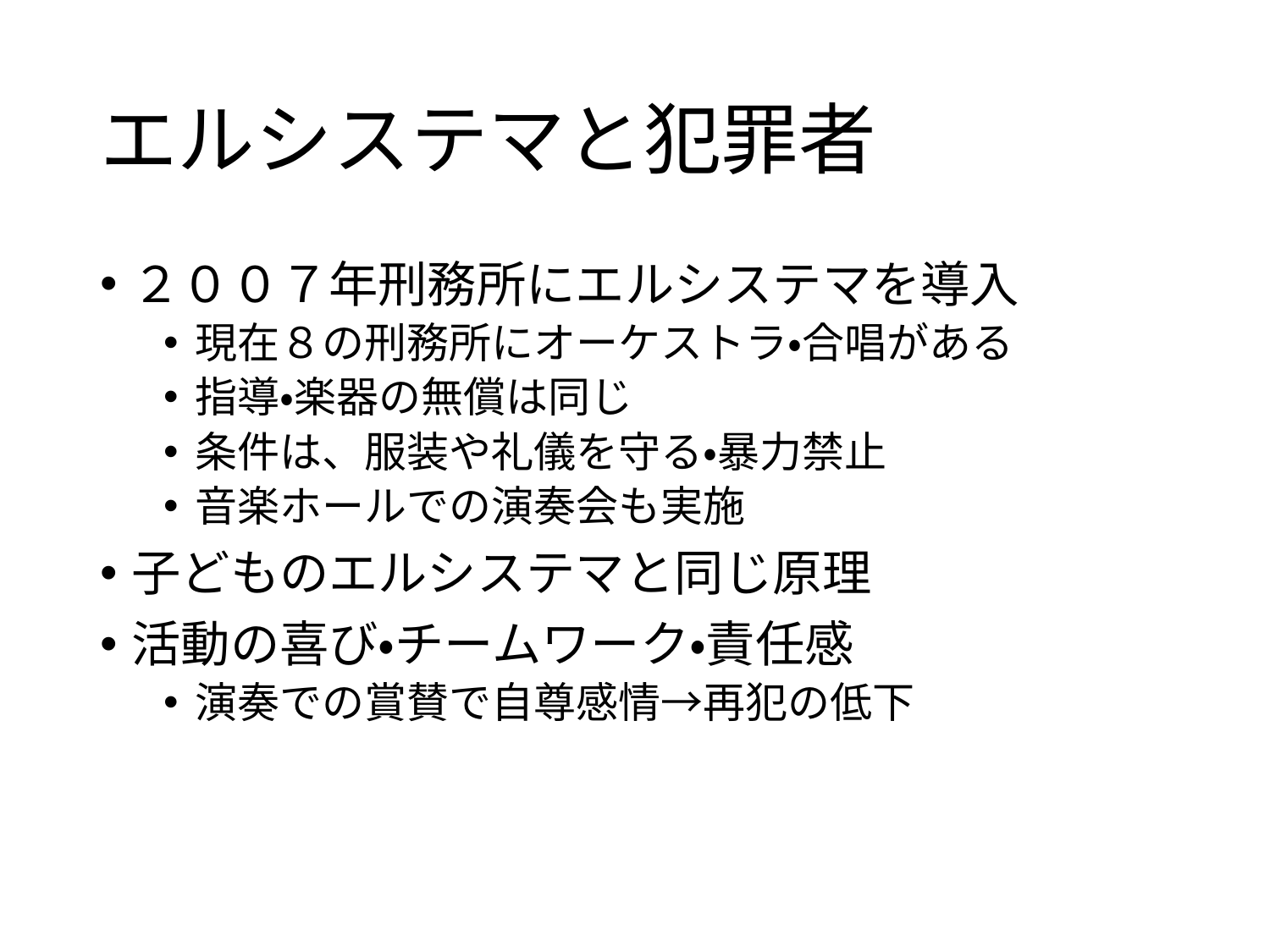

# エルシステマと犯罪者
２００７年刑務所にエルシステマを導入
現在８の刑務所にオーケストラ・合唱がある
指導・楽器の無償は同じ
条件は、服装や礼儀を守る・暴力禁止
音楽ホールでの演奏会も実施
子どものエルシステマと同じ原理
活動の喜び・チームワーク・責任感
演奏での賞賛で自尊感情→再犯の低下